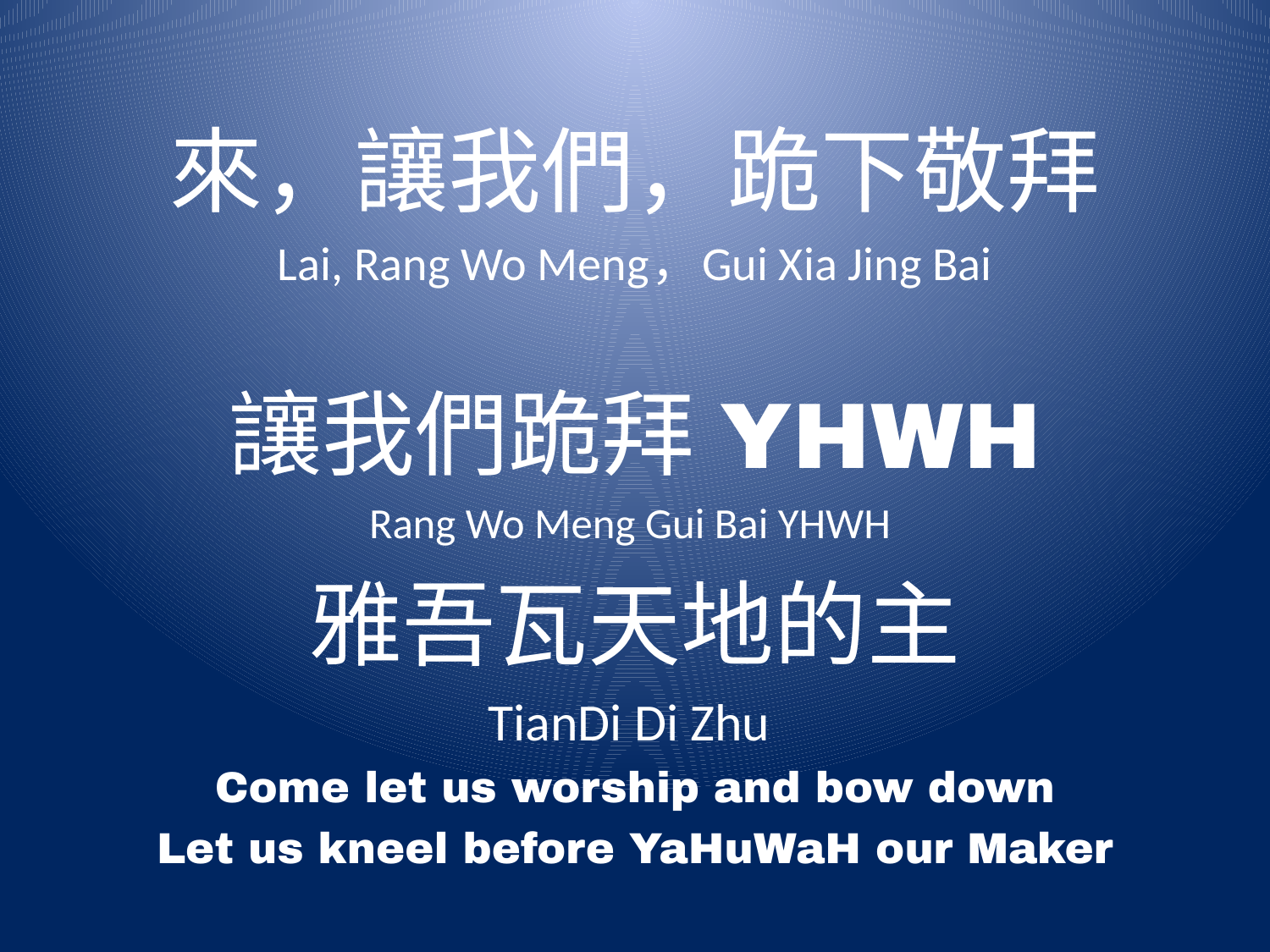

來，讓我們，跪下敬拜
Lai, Rang Wo Meng，Gui Xia Jing Bai

讓我們跪拜 YHWH
Rang Wo Meng Gui Bai YHWH
雅吾瓦天地的主
TianDi Di Zhu
Come let us worship and bow down
Let us kneel before YaHuWaH our Maker